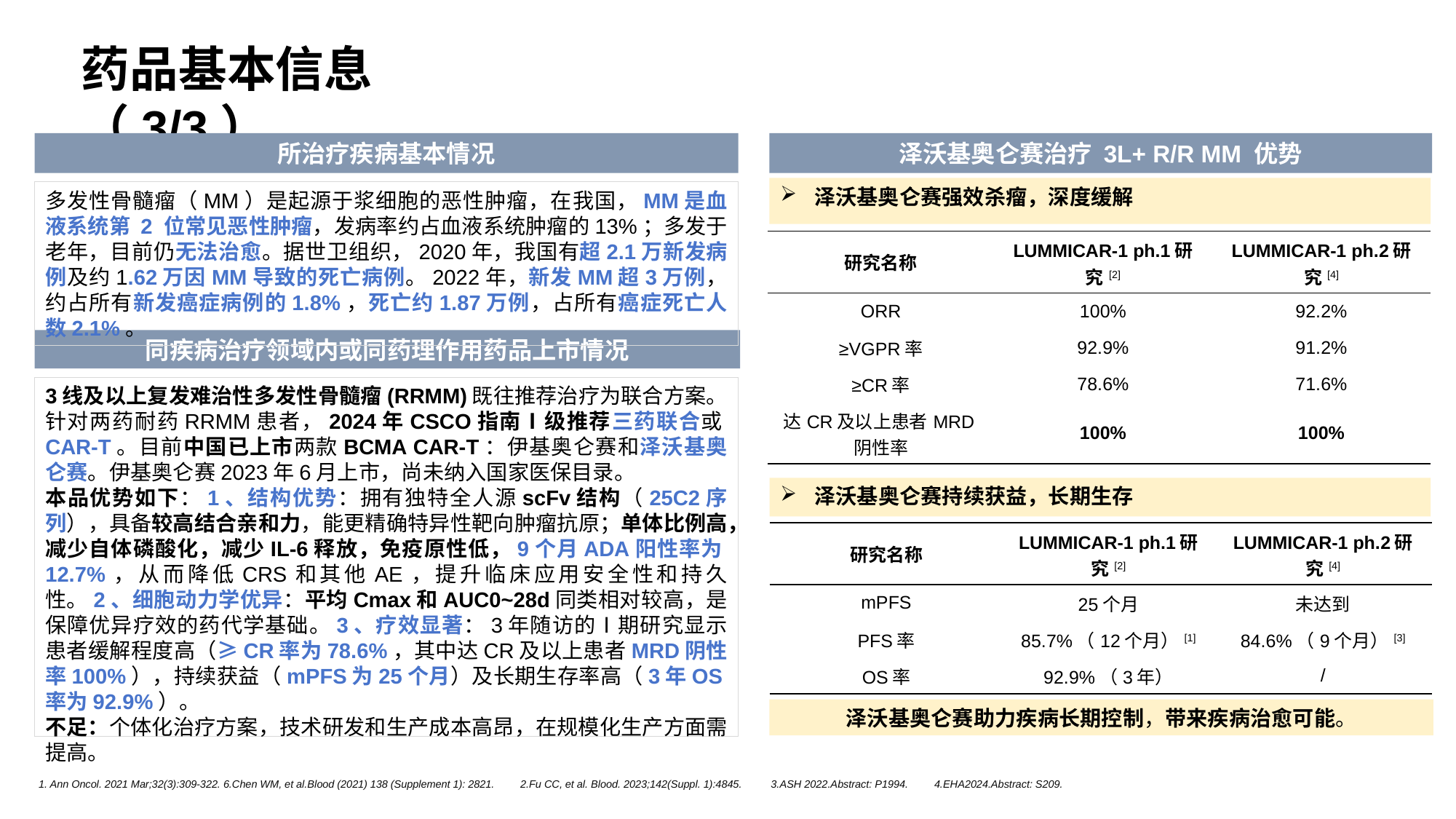

药品基本信息（3/3）
所治疗疾病基本情况
泽沃基奥仑赛治疗 3L+ R/R MM 优势
泽沃基奥仑赛强效杀瘤，深度缓解
多发性骨髓瘤（MM）是起源于浆细胞的恶性肿瘤，在我国，MM是血液系统第 2 位常见恶性肿瘤，发病率约占血液系统肿瘤的13%；多发于老年，目前仍无法治愈。据世卫组织，2020年，我国有超2.1万新发病例及约1.62万因MM导致的死亡病例。2022年，新发MM超3万例，约占所有新发癌症病例的1.8%，死亡约1.87万例，占所有癌症死亡人数2.1%。
| 研究名称 | LUMMICAR-1 ph.1研究[2] | LUMMICAR-1 ph.2研究[4] |
| --- | --- | --- |
| ORR | 100% | 92.2% |
| ≥VGPR率 | 92.9% | 91.2% |
| ≥CR率 | 78.6% | 71.6% |
| 达CR及以上患者MRD阴性率 | 100% | 100% |
同疾病治疗领域内或同药理作用药品上市情况
3线及以上复发难治性多发性骨髓瘤(RRMM)既往推荐治疗为联合方案。针对两药耐药RRMM患者，2024年CSCO指南Ⅰ级推荐三药联合或CAR-T。目前中国已上市两款BCMA CAR-T：伊基奥仑赛和泽沃基奥仑赛。伊基奥仑赛2023年6月上市，尚未纳入国家医保目录。
本品优势如下：1、结构优势：拥有独特全人源scFv结构（25C2序列），具备较高结合亲和力，能更精确特异性靶向肿瘤抗原；单体比例高，减少自体磷酸化，减少IL-6释放，免疫原性低，9个月ADA阳性率为12.7%，从而降低CRS和其他AE，提升临床应用安全性和持久性。2、细胞动力学优异：平均Cmax和AUC0~28d同类相对较高，是保障优异疗效的药代学基础。3、疗效显著：3年随访的Ⅰ期研究显示患者缓解程度高（≥CR率为78.6%，其中达CR及以上患者MRD阴性率100%），持续获益（mPFS为25个月）及长期生存率高（3年OS率为92.9%）。
不足：个体化治疗方案，技术研发和生产成本高昂，在规模化生产方面需提高。
泽沃基奥仑赛持续获益，长期生存
| 研究名称 | LUMMICAR-1 ph.1研究[2] | LUMMICAR-1 ph.2研究[4] |
| --- | --- | --- |
| mPFS | 25个月 | 未达到 |
| PFS率 | 85.7%（12个月）[1] | 84.6%（9个月）[3] |
| OS率 | 92.9%（3年） | / |
泽沃基奥仑赛助力疾病长期控制，带来疾病治愈可能。
1. Ann Oncol. 2021 Mar;32(3):309-322. 6.Chen WM, et al.Blood (2021) 138 (Supplement 1): 2821.         2.Fu CC, et al. Blood. 2023;142(Suppl. 1):4845.          3.ASH 2022.Abstract: P1994.         4.EHA2024.Abstract: S209.